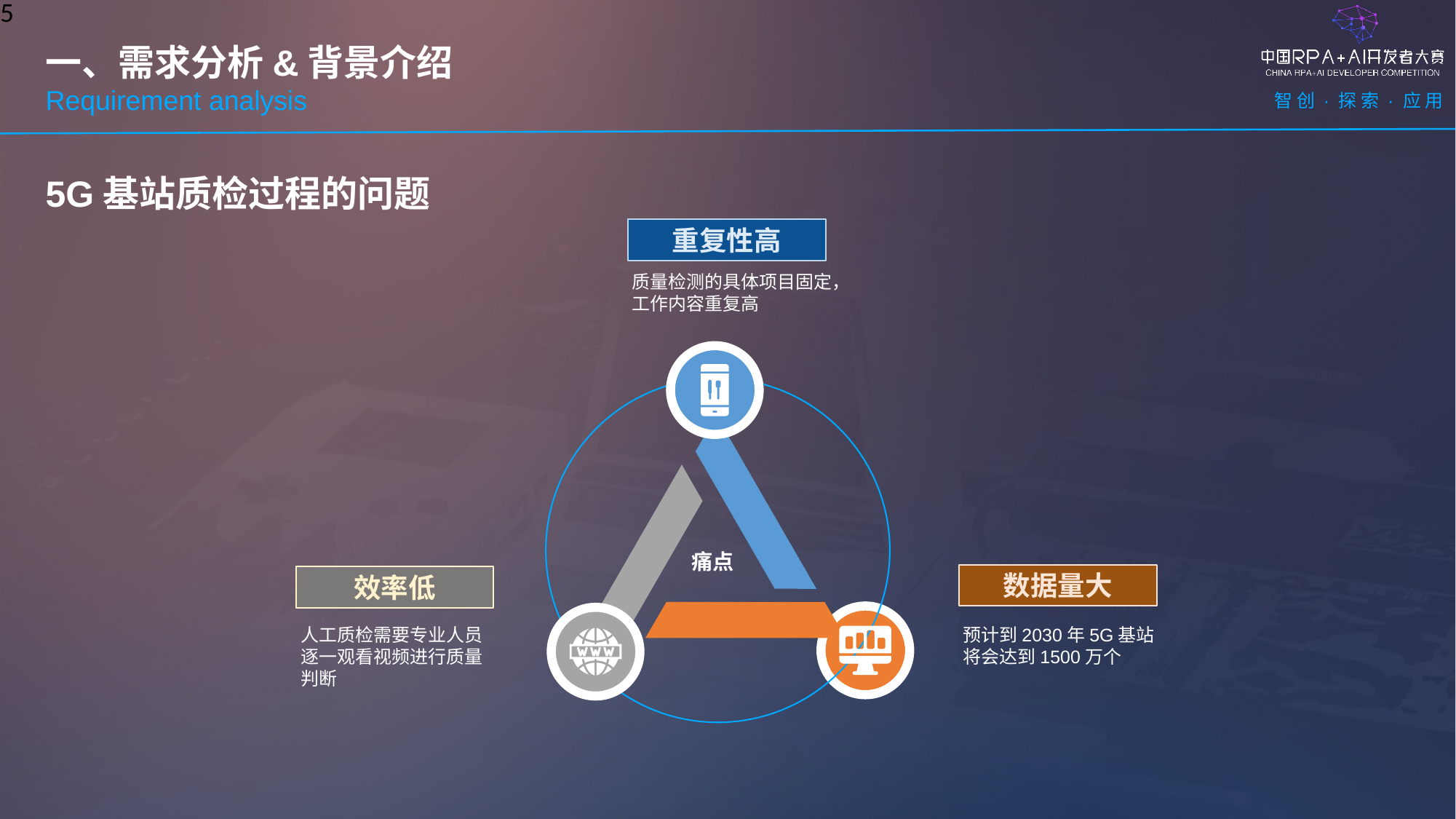

5
一、需求分析&背景介绍
Requirement analysis
5G基站质检过程的问题
重复性高
质量检测的具体项目固定，工作内容重复高

痛点

数据量大
效率低
人工质检需要专业人员逐一观看视频进行质量判断
预计到2030年5G基站将会达到1500万个